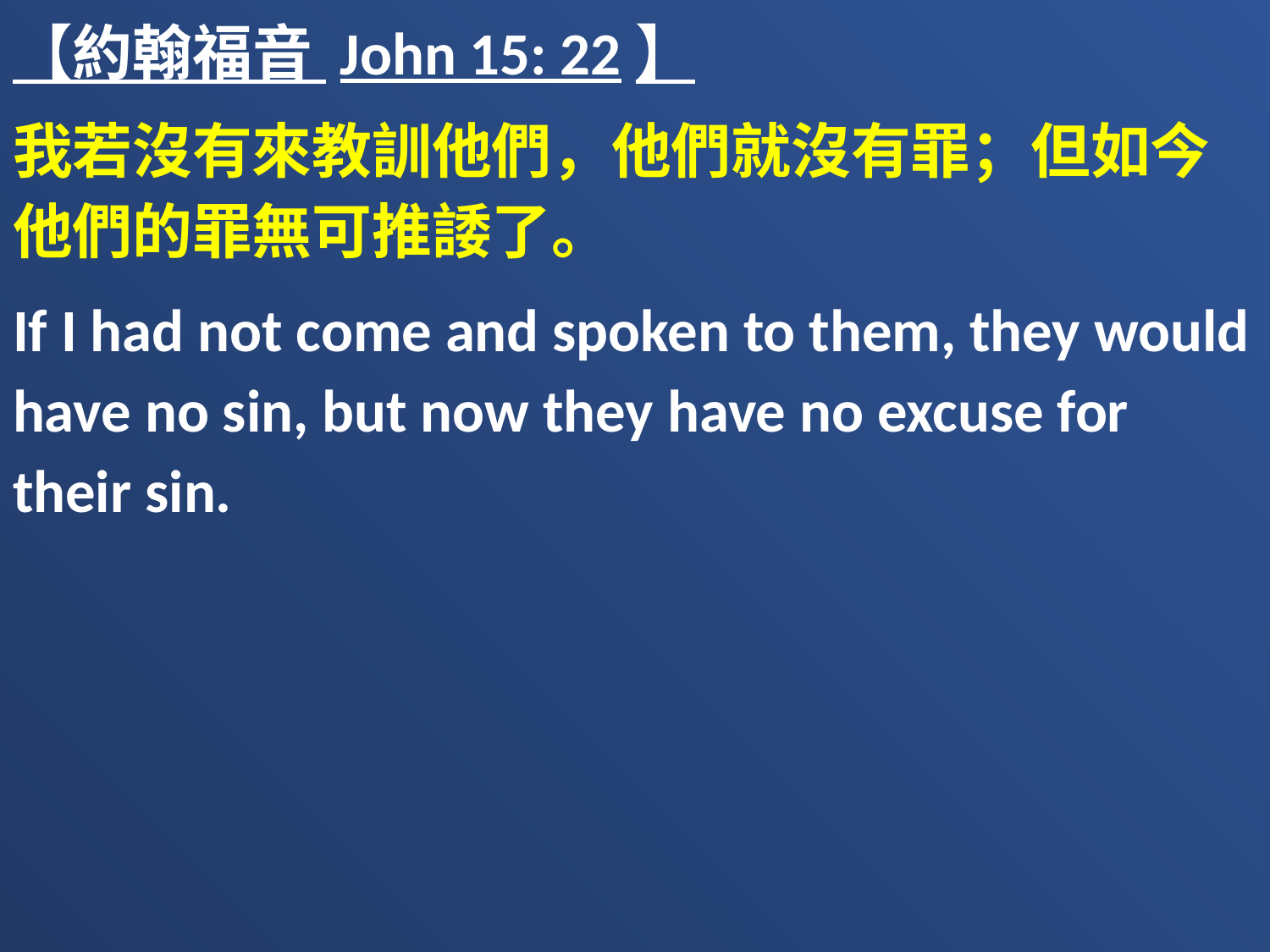

【約翰福音 John 15: 22】
我若沒有來教訓他們，他們就沒有罪；但如今他們的罪無可推諉了。
If I had not come and spoken to them, they would have no sin, but now they have no excuse for their sin.